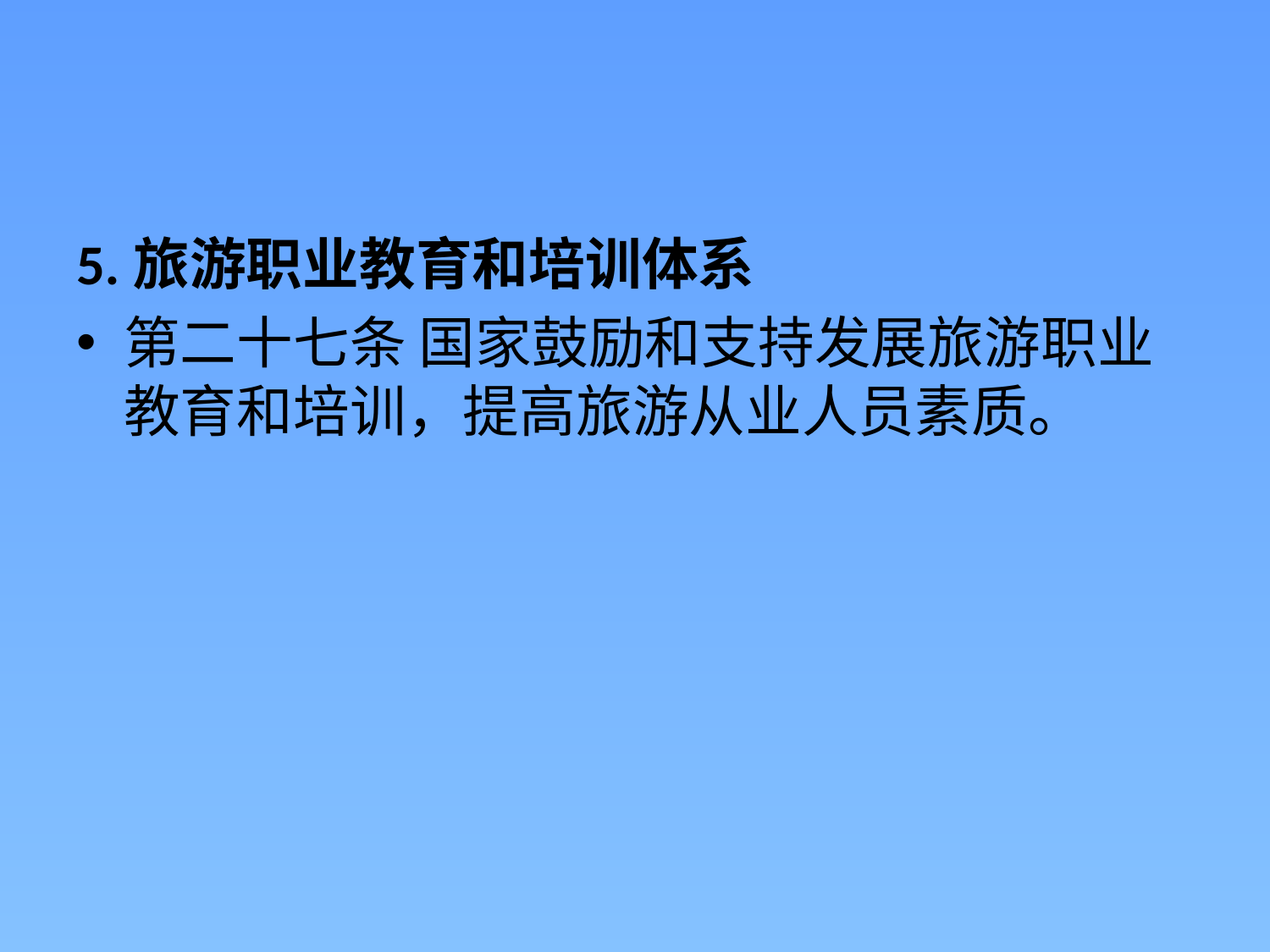

#
5.旅游职业教育和培训体系
第二十七条 国家鼓励和支持发展旅游职业教育和培训，提高旅游从业人员素质。